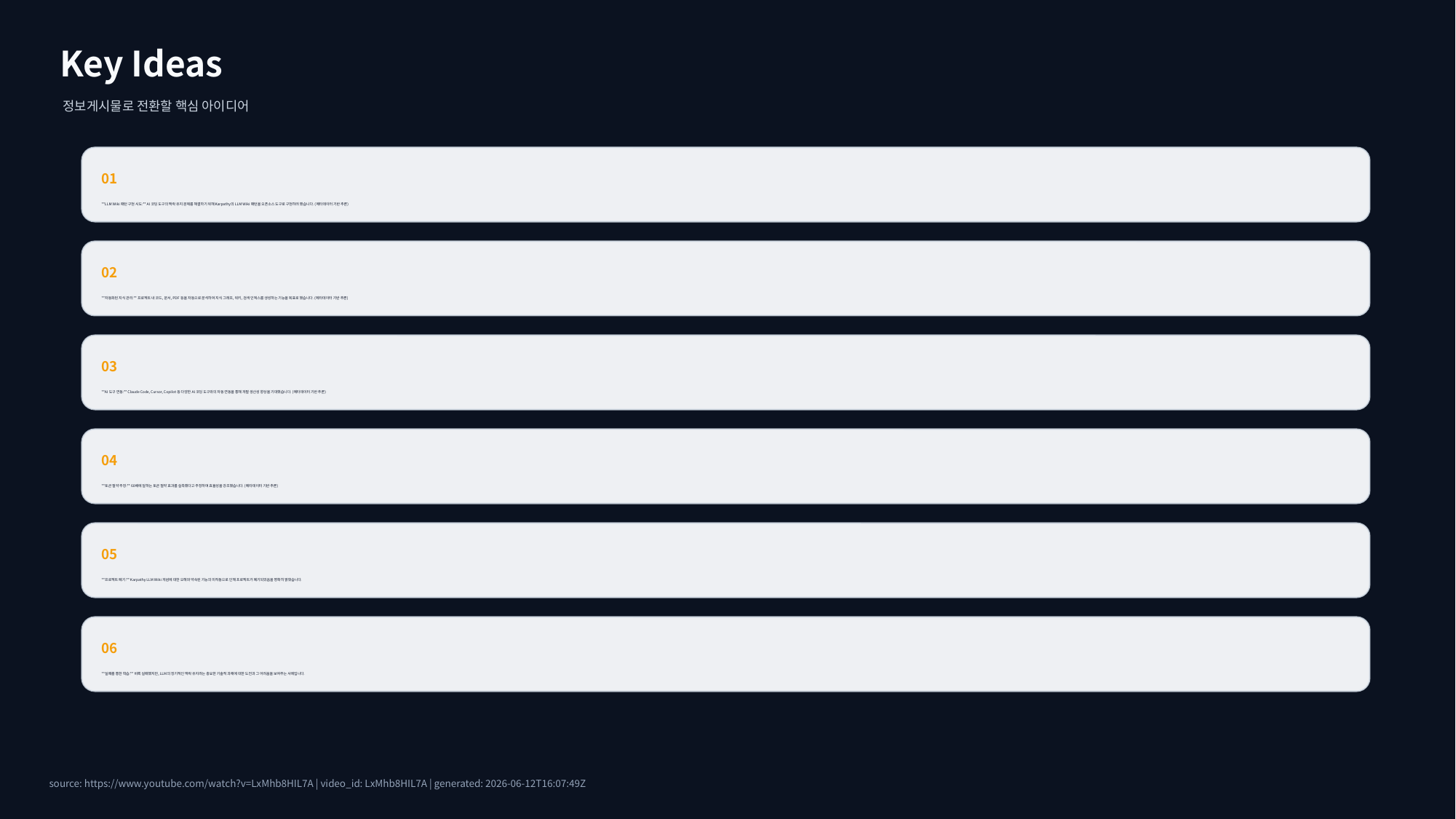

Key Ideas
정보게시물로 전환할 핵심 아이디어

01
**LLM Wiki 패턴 구현 시도:** AI 코딩 도구의 맥락 유지 문제를 해결하기 위해 Karpathy의 LLM Wiki 패턴을 오픈소스 도구로 구현하려 했습니다. (메타데이터 기반 추론)

02
**자동화된 지식 관리:** 프로젝트 내 코드, 문서, PDF 등을 자동으로 분석하여 지식 그래프, 위키, 검색 인덱스를 생성하는 기능을 목표로 했습니다. (메타데이터 기반 추론)

03
**AI 도구 연동:** Claude Code, Cursor, Copilot 등 다양한 AI 코딩 도구와의 자동 연동을 통해 개발 생산성 향상을 기대했습니다. (메타데이터 기반 추론)

04
**토큰 절약 주장:** 60배에 달하는 토큰 절약 효과를 실측했다고 주장하며 효율성을 강조했습니다. (메타데이터 기반 추론)

05
**프로젝트 폐기:** Karpathy LLM Wiki 개념에 대한 오해와 약속된 기능의 미작동으로 인해 프로젝트가 폐기되었음을 명확히 밝혔습니다.

06
**실패를 통한 학습:** 비록 실패했지만, LLM의 장기적인 맥락 유지라는 중요한 기술적 과제에 대한 도전과 그 어려움을 보여주는 사례입니다.
source: https://www.youtube.com/watch?v=LxMhb8HIL7A | video_id: LxMhb8HIL7A | generated: 2026-06-12T16:07:49Z